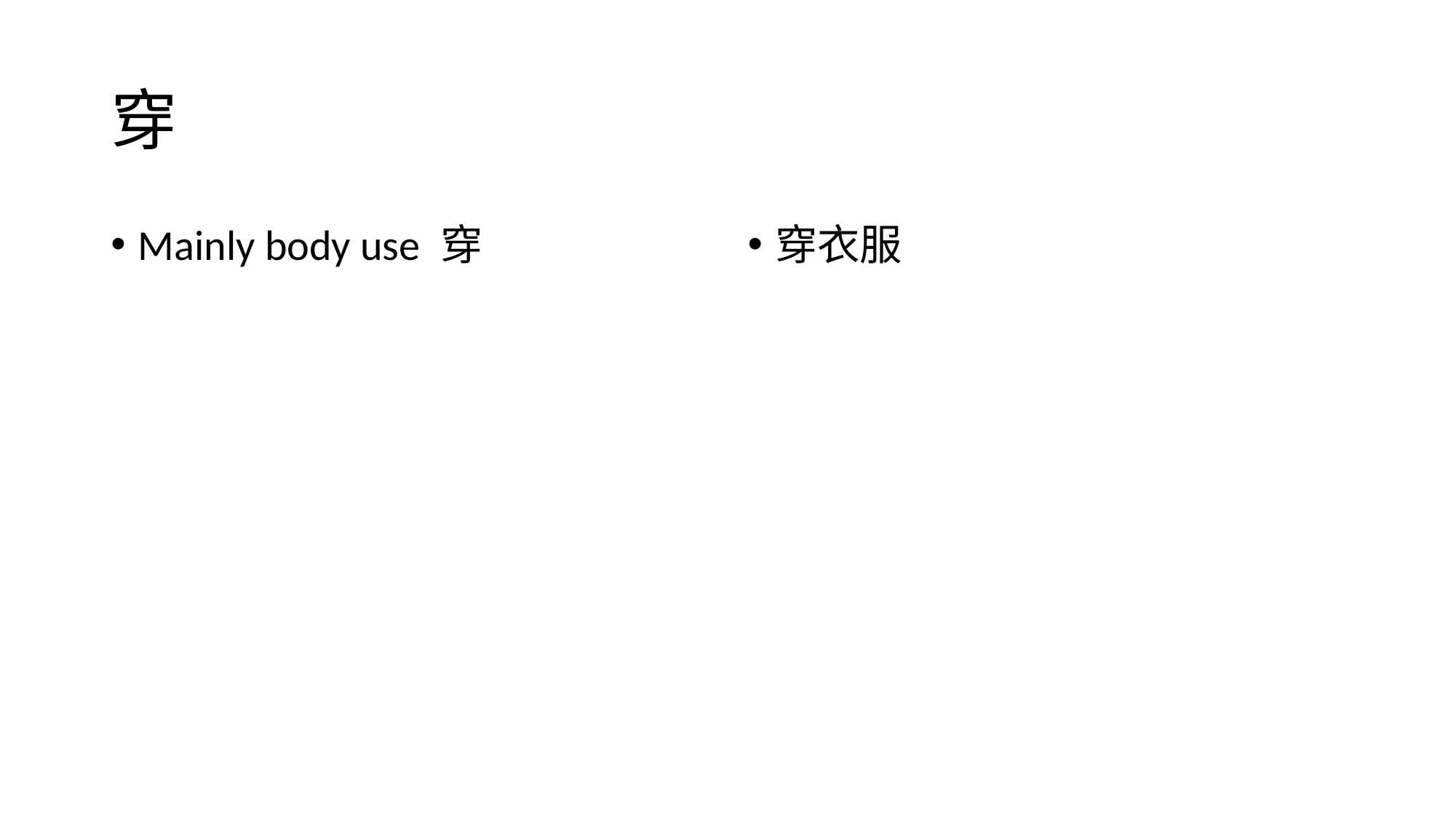

# 穿
Mainly body use 穿
穿衣服